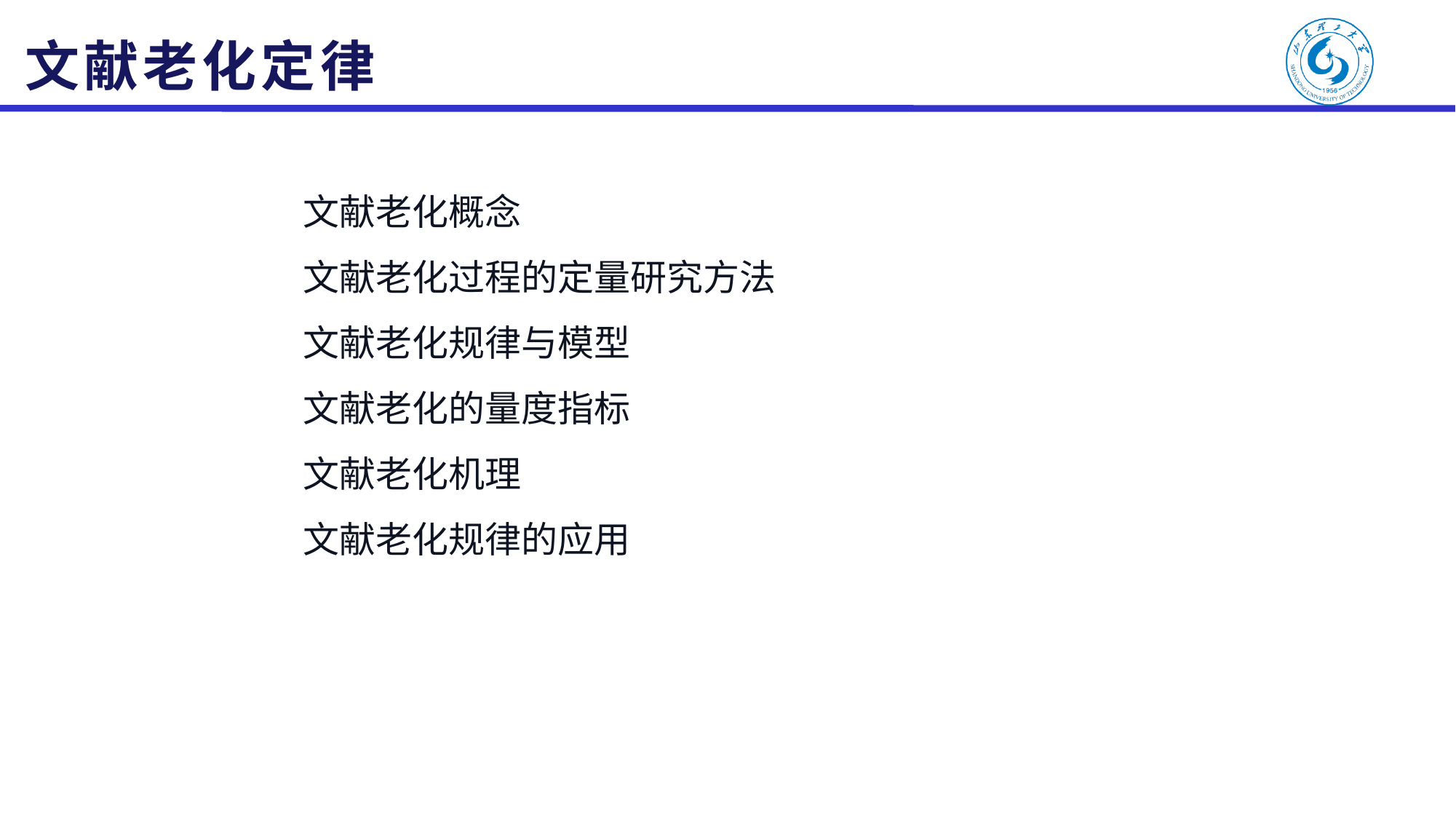

# 文献老化定律
文献老化概念
文献老化过程的定量研究方法
文献老化规律与模型
文献老化的量度指标
文献老化机理
文献老化规律的应用